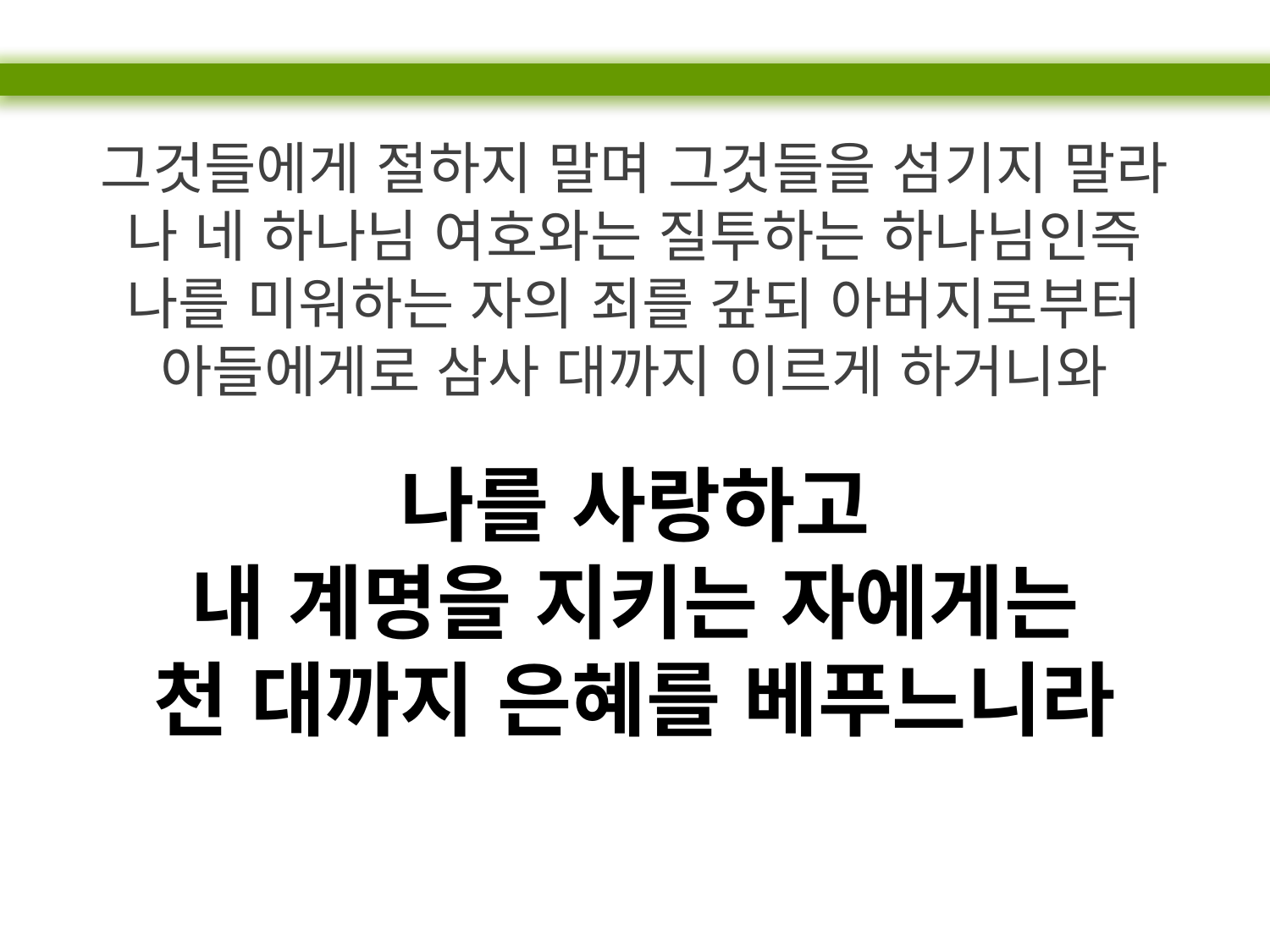

그것들에게 절하지 말며 그것들을 섬기지 말라
나 네 하나님 여호와는 질투하는 하나님인즉
나를 미워하는 자의 죄를 갚되 아버지로부터 아들에게로 삼사 대까지 이르게 하거니와
나를 사랑하고
내 계명을 지키는 자에게는
천 대까지 은혜를 베푸느니라